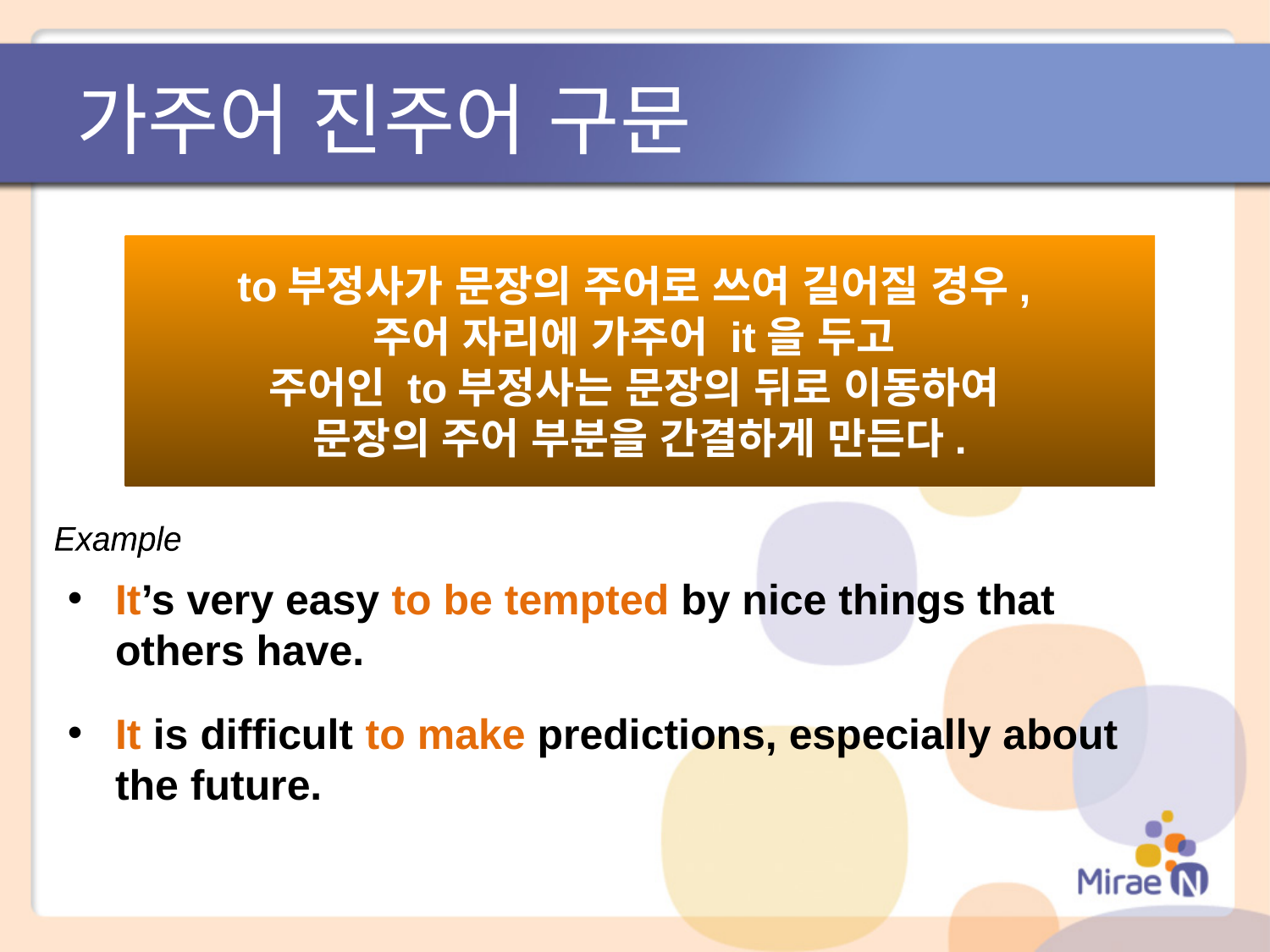

# 가주어 진주어 구문
to부정사가 문장의 주어로 쓰여 길어질 경우,
주어 자리에 가주어 it을 두고
주어인 to부정사는 문장의 뒤로 이동하여
문장의 주어 부분을 간결하게 만든다.
Example
It’s very easy to be tempted by nice things that others have.

It is difficult to make predictions, especially about the future.